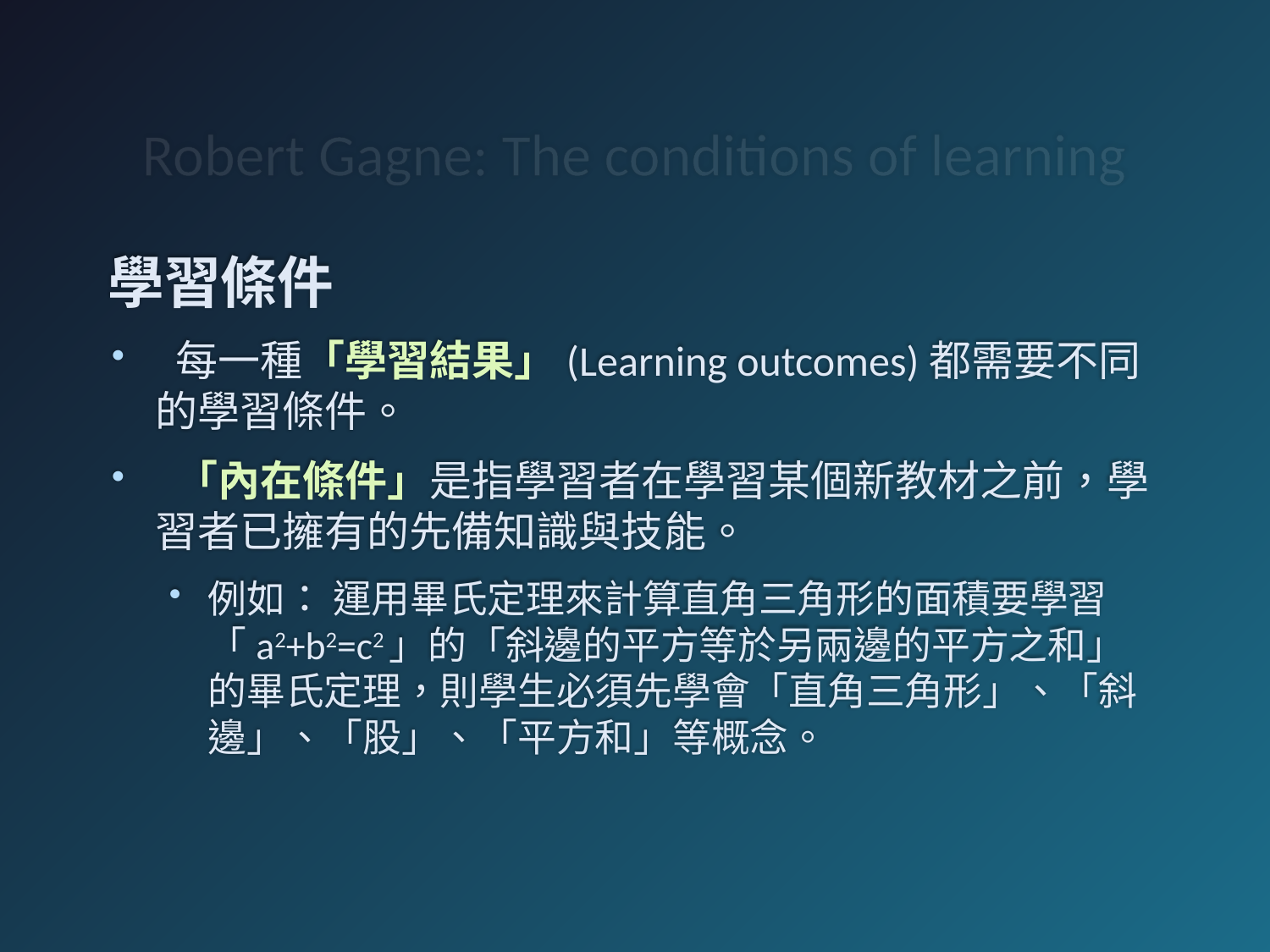

# Robert Gagne: The conditions of learning
學習條件
 每一種「學習結果」(Learning outcomes)都需要不同的學習條件。
 「內在條件」是指學習者在學習某個新教材之前，學習者已擁有的先備知識與技能。
例如： 運用畢氏定理來計算直角三角形的面積要學習「a2+b2=c2」的「斜邊的平方等於另兩邊的平方之和」的畢氏定理，則學生必須先學會「直角三角形」、「斜邊」、「股」、「平方和」等概念。